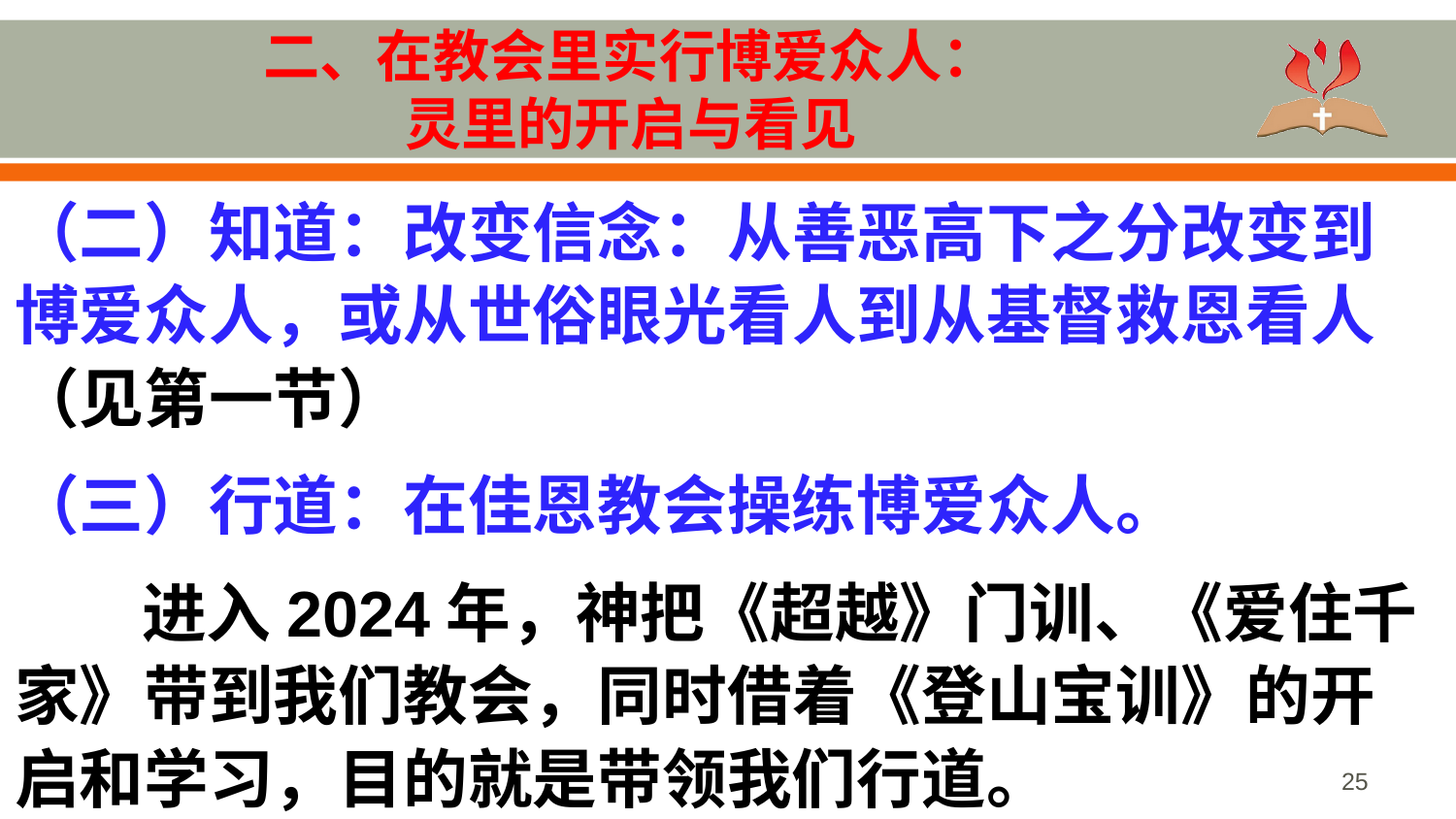

# 二、在教会里实行博爱众人： 灵里的开启与看见
（二）知道：改变信念：从善恶高下之分改变到博爱众人，或从世俗眼光看人到从基督救恩看人（见第一节）
（三）行道：在佳恩教会操练博爱众人。
进入2024年，神把《超越》门训、《爱住千家》带到我们教会，同时借着《登山宝训》的开启和学习，目的就是带领我们行道。

25